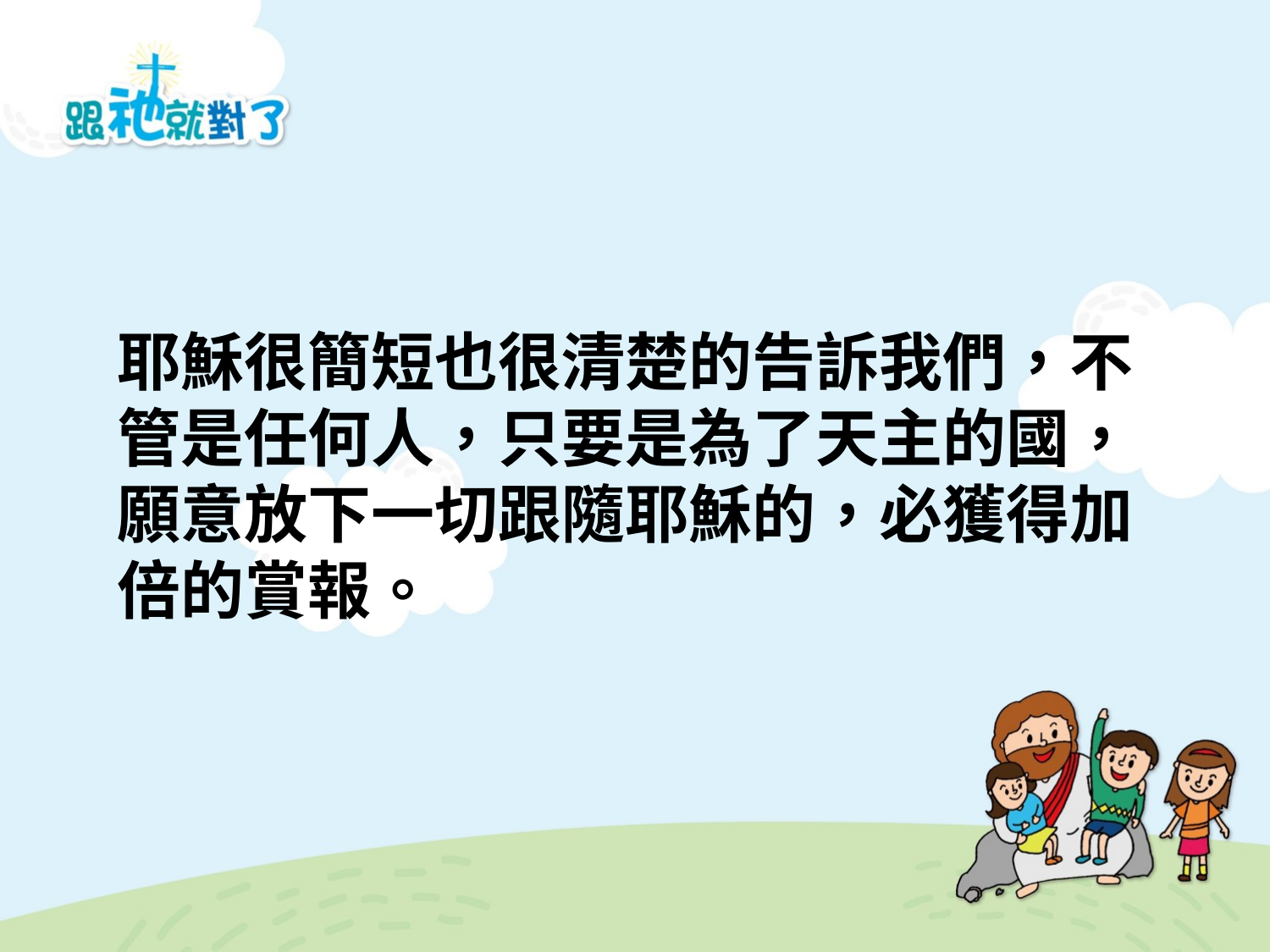

耶穌很簡短也很清楚的告訴我們，不管是任何人，只要是為了天主的國，願意放下一切跟隨耶穌的，必獲得加倍的賞報。